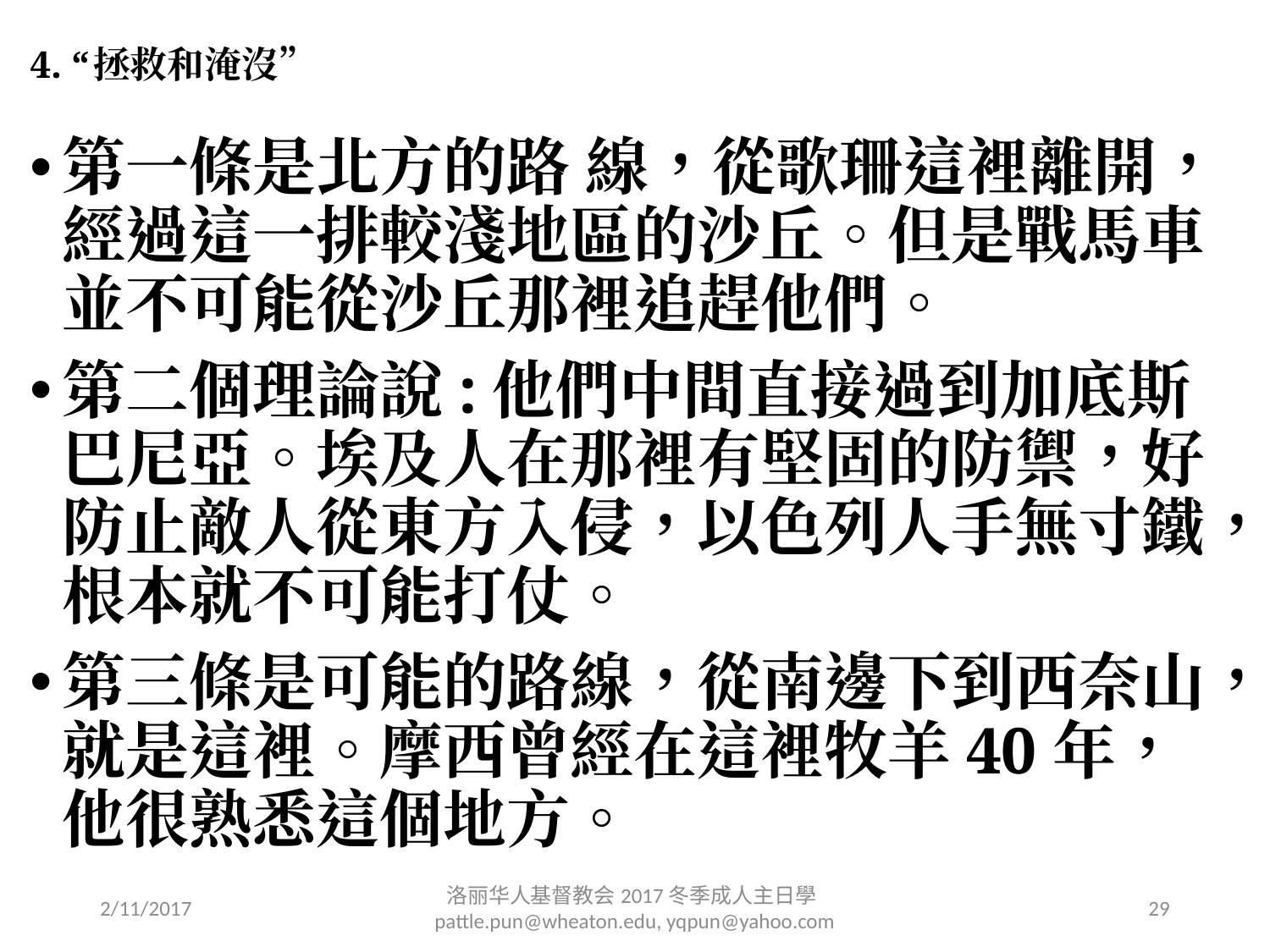

# 4. “拯救和淹沒”
第一條是北方的路 線，從歌珊這裡離開，經過這一排較淺地區的沙丘。但是戰馬車並不可能從沙丘那裡追趕他們。
第二個理論說:他們中間直接過到加底斯巴尼亞。埃及人在那裡有堅固的防禦，好防止敵人從東方入侵，以色列人手無寸鐵，根本就不可能打仗。
第三條是可能的路線，從南邊下到西奈山，就是這裡。摩西曾經在這裡牧羊40年，他很熟悉這個地方。
2/11/2017
洛丽华⼈基督教会2017冬季成⼈主⽇學  pattle.pun@wheaton.edu, yqpun@yahoo.com
29